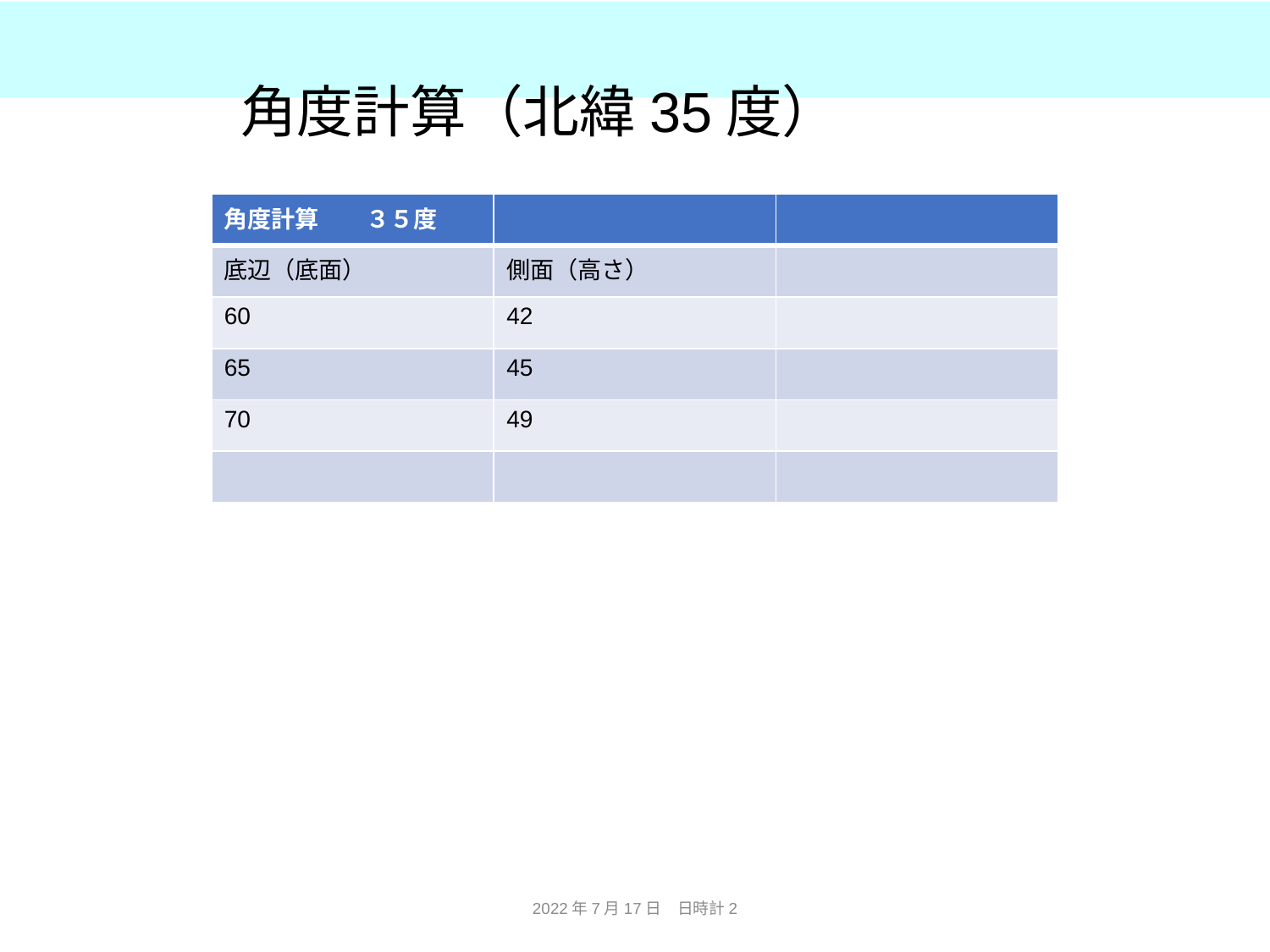

# 角度計算（北緯35度）
| 角度計算　　３５度 |  |  |
| --- | --- | --- |
| 底辺（底面） | 側面（高さ） |  |
| 60 | 42 |  |
| 65 | 45 |  |
| 70 | 49 |  |
|  |  |  |
2022年7月17日　日時計2